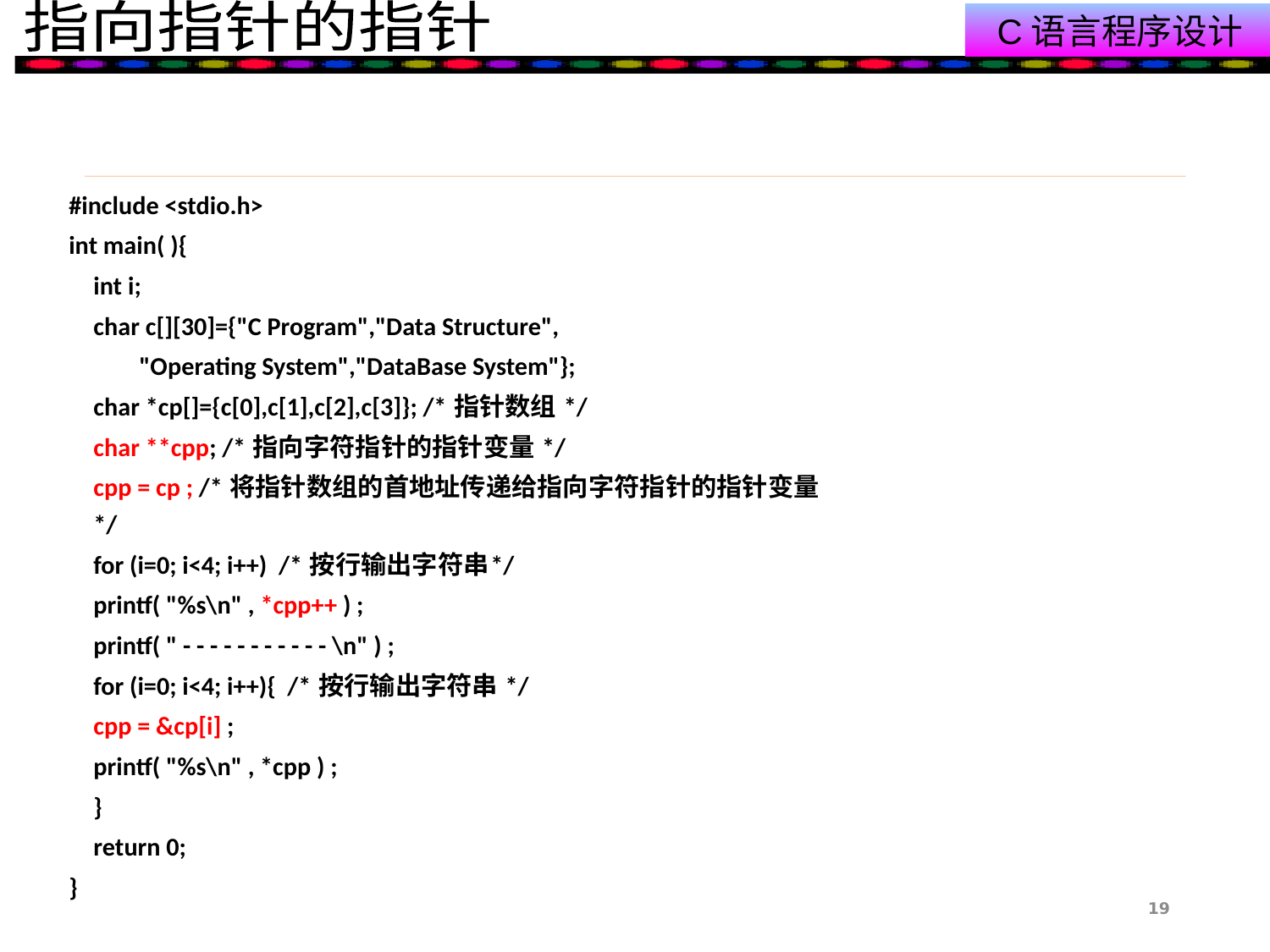

#
#include <stdio.h>
int main( ){
	int i;
	char c[][30]={"C Program","Data Structure",
		        "Operating System","DataBase System"};
	char *cp[]={c[0],c[1],c[2],c[3]}; /* 指针数组 */
	char **cpp; /* 指向字符指针的指针变量 */
	cpp = cp ; /* 将指针数组的首地址传递给指向字符指针的指针变量*/
	for (i=0; i<4; i++)  /* 按行输出字符串*/
		printf( "%s\n" , *cpp++ ) ;
	printf( " - - - - - - - - - - - \n" ) ;
	for (i=0; i<4; i++){  /* 按行输出字符串 */
		cpp = &cp[i] ;
		printf( "%s\n" , *cpp ) ;
	}
	return 0;
}

19